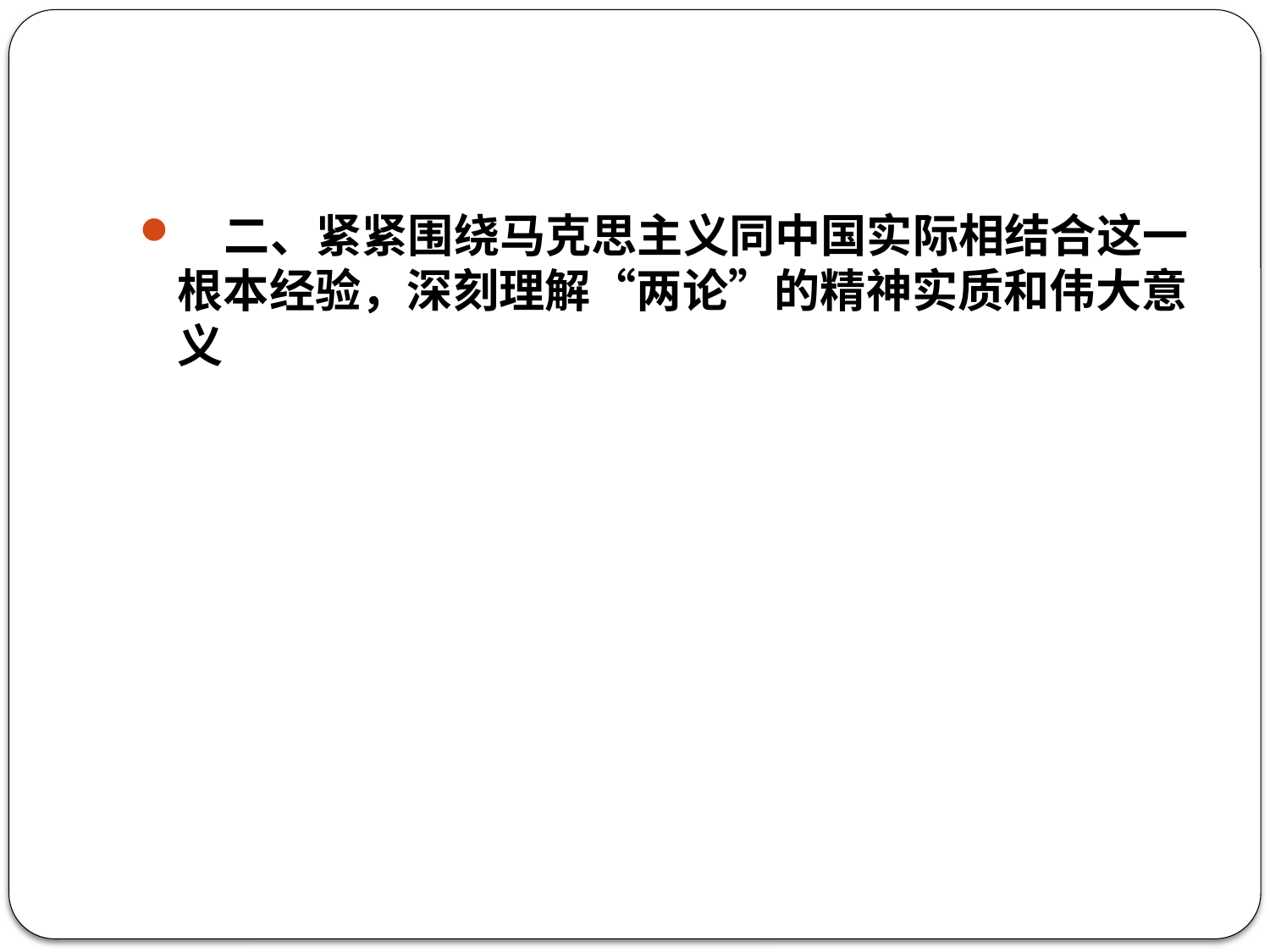

#
　二、紧紧围绕马克思主义同中国实际相结合这一根本经验，深刻理解“两论”的精神实质和伟大意义